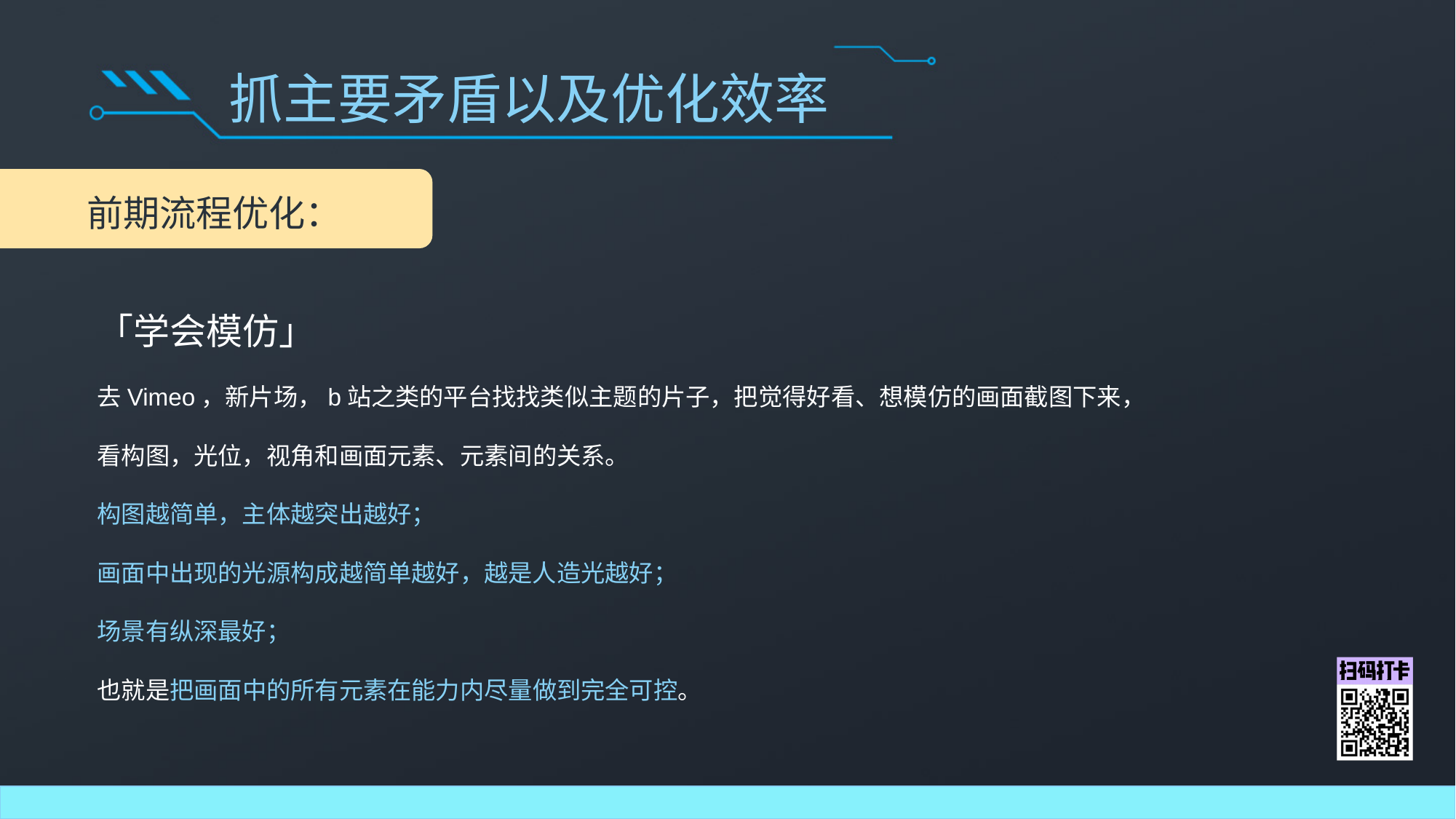

抓主要矛盾以及优化效率

前期流程优化：
「学会模仿」
去Vimeo，新片场，b站之类的平台找找类似主题的片子，把觉得好看、想模仿的画面截图下来，
看构图，光位，视角和画面元素、元素间的关系。
构图越简单，主体越突出越好；
画面中出现的光源构成越简单越好，越是人造光越好；
场景有纵深最好；
也就是把画面中的所有元素在能力内尽量做到完全可控。